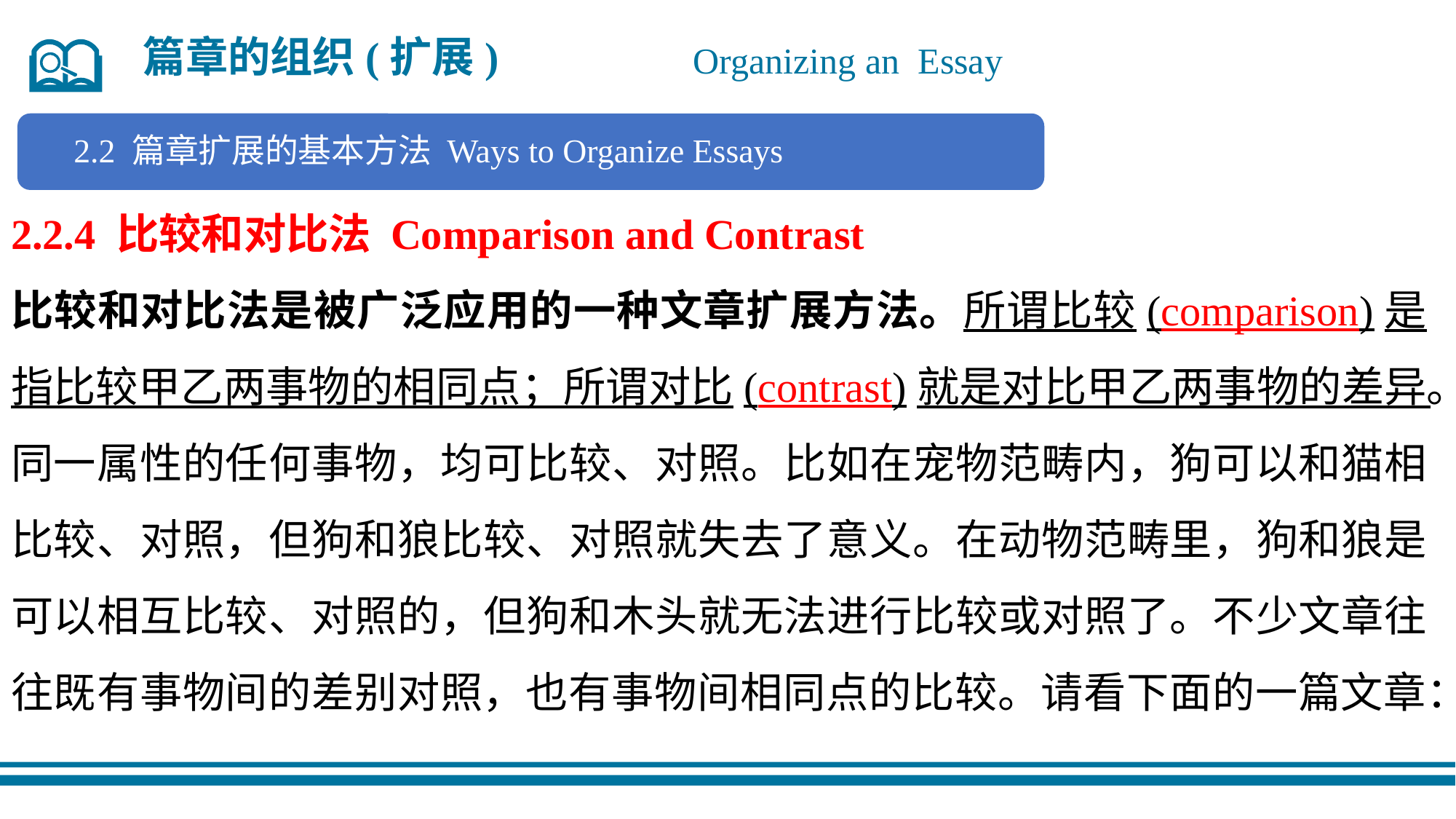

篇章的组织(扩展)
Organizing an  Essay
2.2.4 比较和对比法 Comparison and Contrast
比较和对比法是被广泛应用的一种文章扩展方法。所谓比较(comparison)是指比较甲乙两事物的相同点；所谓对比(contrast)就是对比甲乙两事物的差异。
同一属性的任何事物，均可比较、对照。比如在宠物范畴内，狗可以和猫相比较、对照，但狗和狼比较、对照就失去了意义。在动物范畴里，狗和狼是可以相互比较、对照的，但狗和木头就无法进行比较或对照了。不少文章往往既有事物间的差别对照，也有事物间相同点的比较。请看下面的一篇文章：
2.2 篇章扩展的基本方法 Ways to Organize Essays